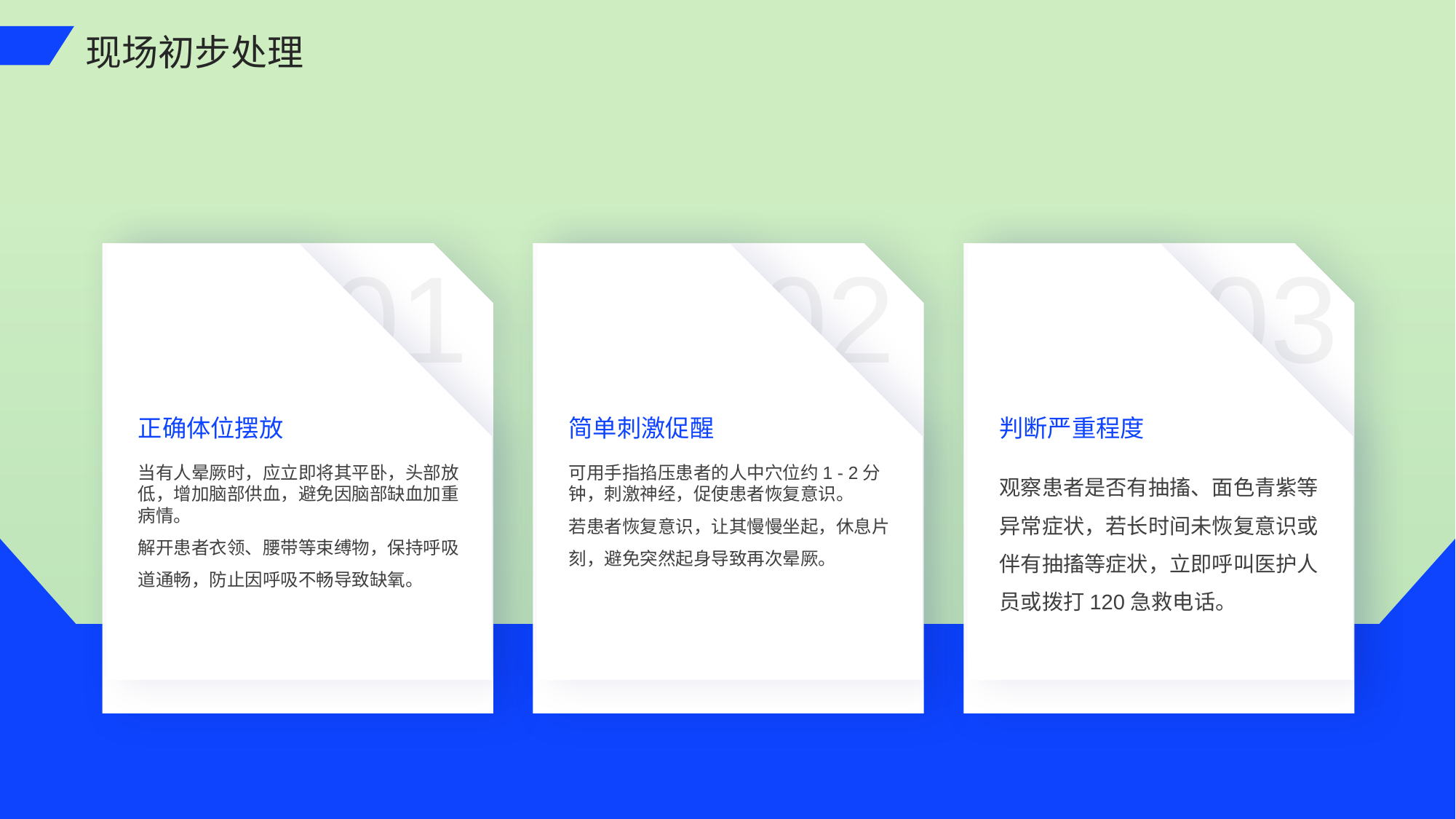

现场初步处理

01
02
03

正确体位摆放
简单刺激促醒
判断严重程度
可用手指掐压患者的人中穴位约1 - 2分钟，刺激神经，促使患者恢复意识。
若患者恢复意识，让其慢慢坐起，休息片刻，避免突然起身导致再次晕厥。
观察患者是否有抽搐、面色青紫等异常症状，若长时间未恢复意识或伴有抽搐等症状，立即呼叫医护人员或拨打120急救电话。
当有人晕厥时，应立即将其平卧，头部放低，增加脑部供血，避免因脑部缺血加重病情。
解开患者衣领、腰带等束缚物，保持呼吸道通畅，防止因呼吸不畅导致缺氧。